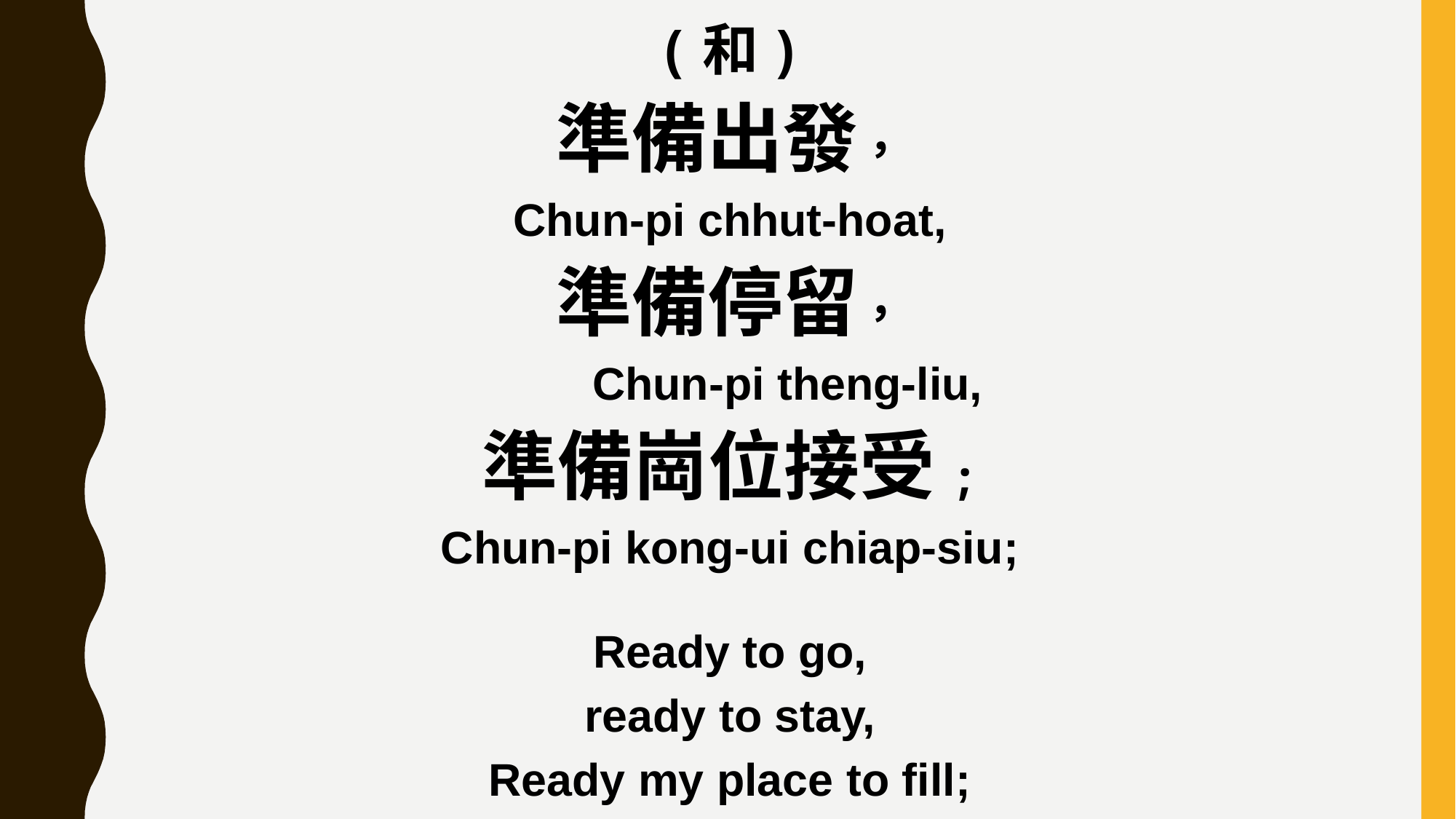

(和)
準備出發，
Chun-pi chhut-hoat,
準備停留，
                               Chun-pi theng-liu,
準備崗位接受;
Chun-pi kong-ui chiap-siu;

Ready to go,
ready to stay,
Ready my place to fill;